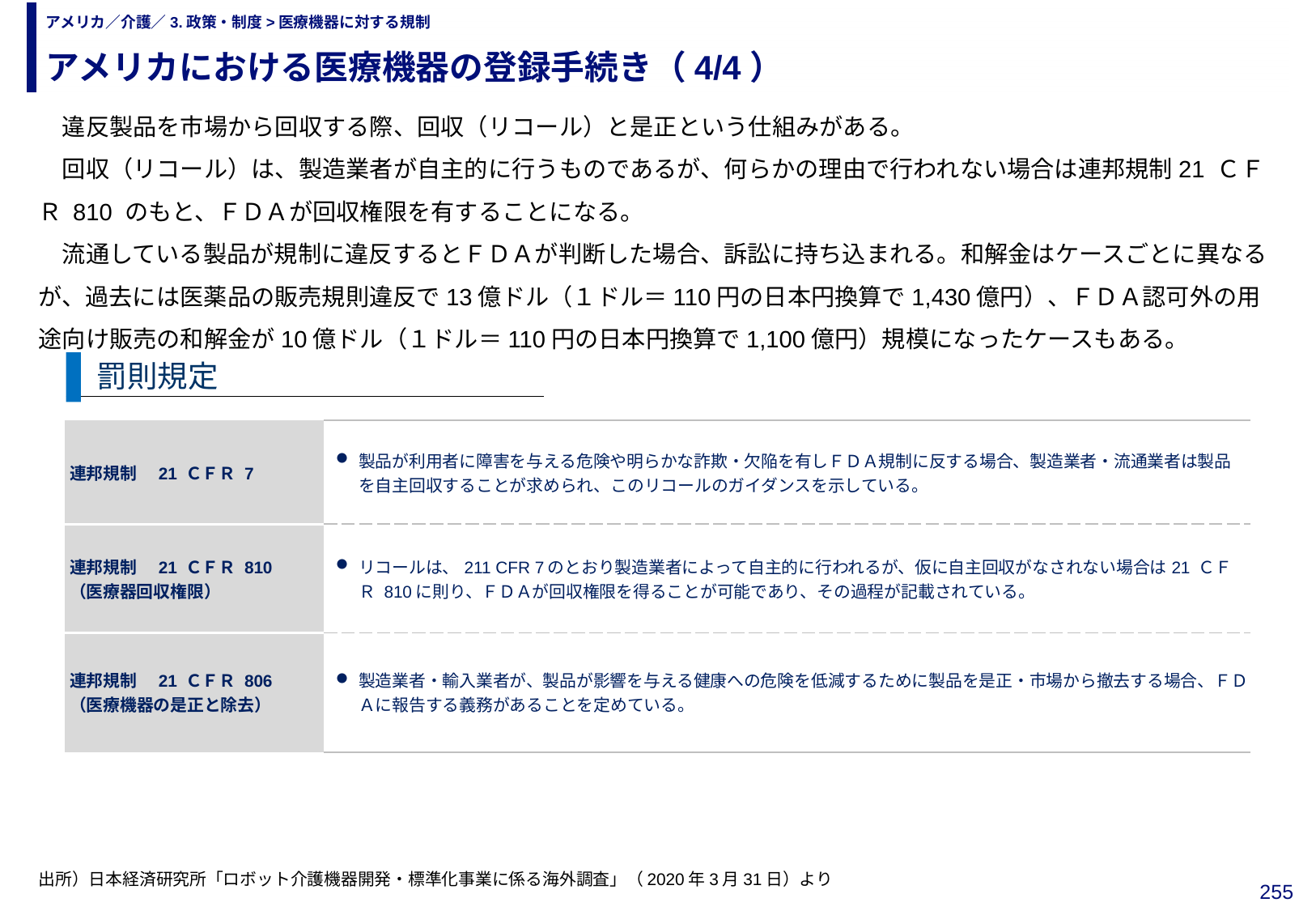

アメリカにおける医療機器の登録手続き（4/4）
# アメリカ／介護／3.政策・制度>医療機器に対する規制
　違反製品を市場から回収する際、回収（リコール）と是正という仕組みがある。
　回収（リコール）は、製造業者が自主的に行うものであるが、何らかの理由で行われない場合は連邦規制21 ＣＦＲ 810 のもと、ＦＤＡが回収権限を有することになる。
　流通している製品が規制に違反するとＦＤＡが判断した場合、訴訟に持ち込まれる。和解金はケースごとに異なるが、過去には医薬品の販売規則違反で13億ドル（１ドル＝110円の日本円換算で1,430億円）、ＦＤＡ認可外の用途向け販売の和解金が10億ドル（１ドル＝110円の日本円換算で1,100億円）規模になったケースもある。
罰則規定

| 連邦規制　21 ＣＦＲ 7 | 製品が利用者に障害を与える危険や明らかな詐欺・欠陥を有しＦＤＡ規制に反する場合、製造業者・流通業者は製品を自主回収することが求められ、このリコールのガイダンスを示している。 |
| --- | --- |
| 連邦規制　21 ＣＦＲ 810 （医療器回収権限） | リコールは、211 CFR 7のとおり製造業者によって自主的に行われるが、仮に自主回収がなされない場合は21 ＣＦＲ 810に則り、ＦＤＡが回収権限を得ることが可能であり、その過程が記載されている。 |
| 連邦規制　21 ＣＦＲ 806 （医療機器の是正と除去） | 製造業者・輸入業者が、製品が影響を与える健康への危険を低減するために製品を是正・市場から撤去する場合、ＦＤＡに報告する義務があることを定めている。 |
出所）日本経済研究所「ロボット介護機器開発・標準化事業に係る海外調査」（2020年3月31日）より